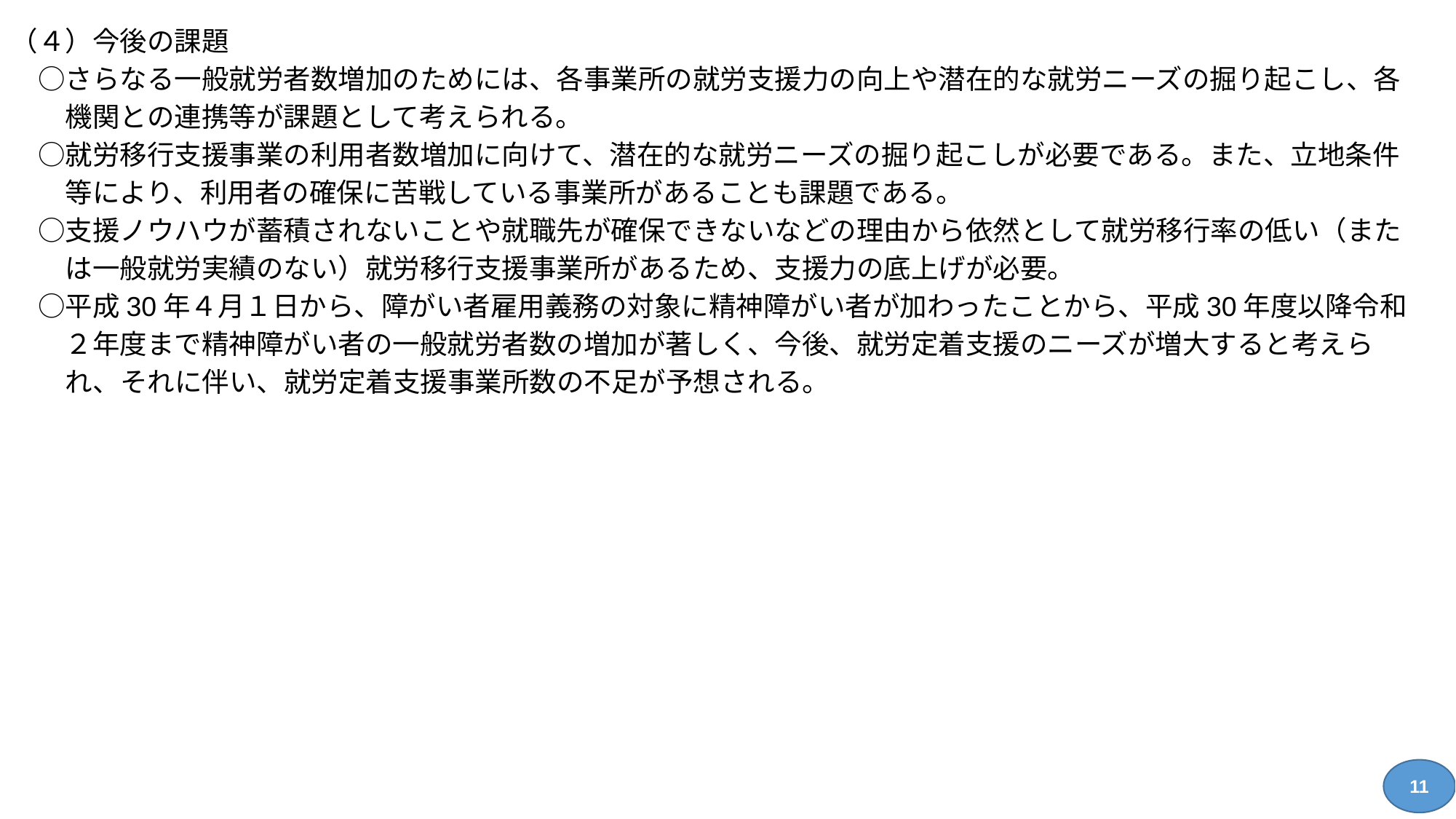

（４）今後の課題
　○さらなる一般就労者数増加のためには、各事業所の就労支援力の向上や潜在的な就労ニーズの掘り起こし、各
　　機関との連携等が課題として考えられる。
　○就労移行支援事業の利用者数増加に向けて、潜在的な就労ニーズの掘り起こしが必要である。また、立地条件
　　等により、利用者の確保に苦戦している事業所があることも課題である。
　○支援ノウハウが蓄積されないことや就職先が確保できないなどの理由から依然として就労移行率の低い（また
　　は一般就労実績のない）就労移行支援事業所があるため、支援力の底上げが必要。
　○平成30年４月１日から、障がい者雇用義務の対象に精神障がい者が加わったことから、平成30年度以降令和
　　２年度まで精神障がい者の一般就労者数の増加が著しく、今後、就労定着支援のニーズが増大すると考えら
　　れ、それに伴い、就労定着支援事業所数の不足が予想される。

11